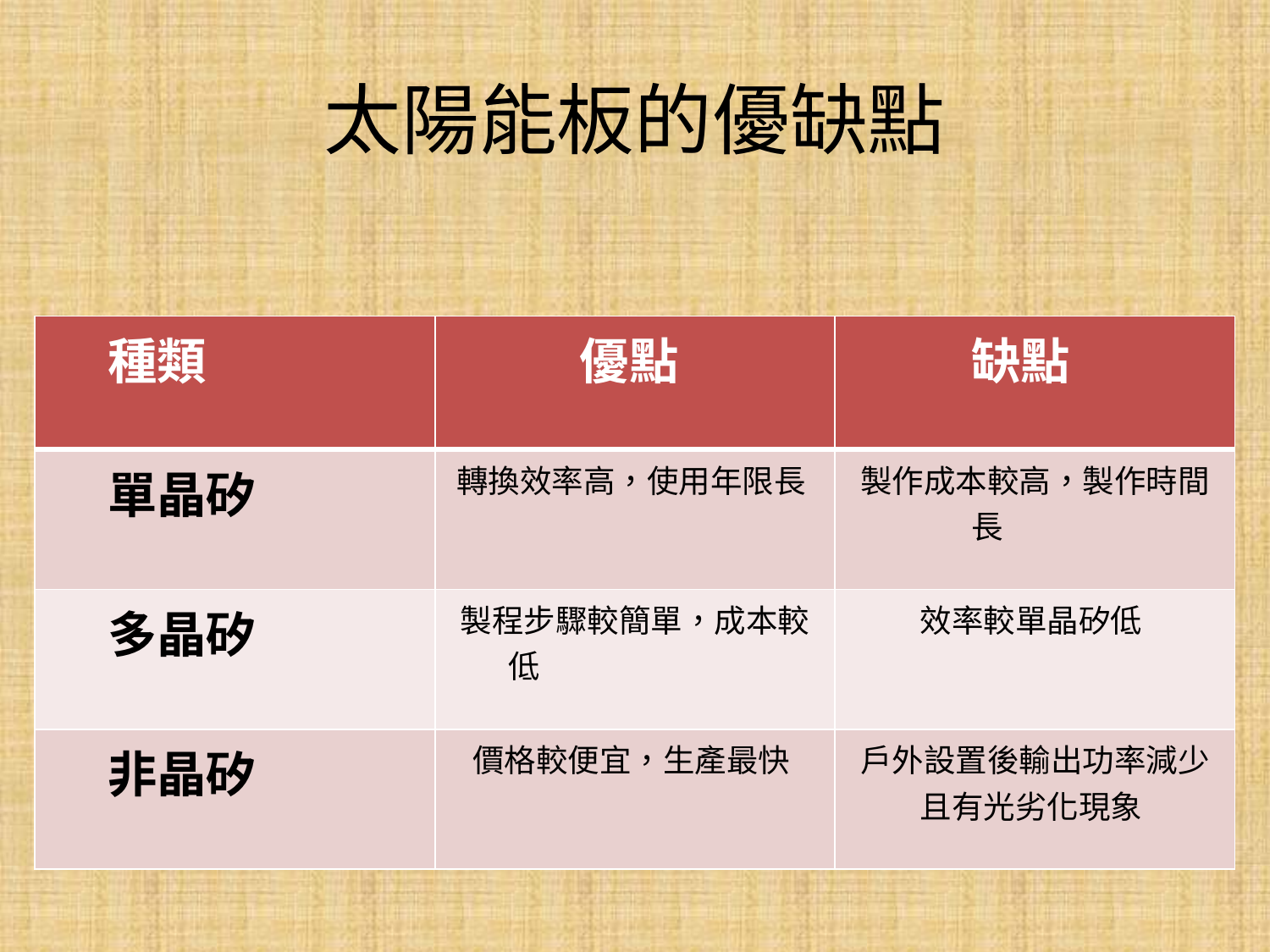

# 太陽能板的優缺點
| 種類 | 優點 | 缺點 |
| --- | --- | --- |
| 單晶矽 | 轉換效率高，使用年限長 | 製作成本較高，製作時間長 |
| 多晶矽 | 製程步驟較簡單，成本較低 | 效率較單晶矽低 |
| 非晶矽 | 價格較便宜，生產最快 | 戶外設置後輸出功率減少且有光劣化現象 |